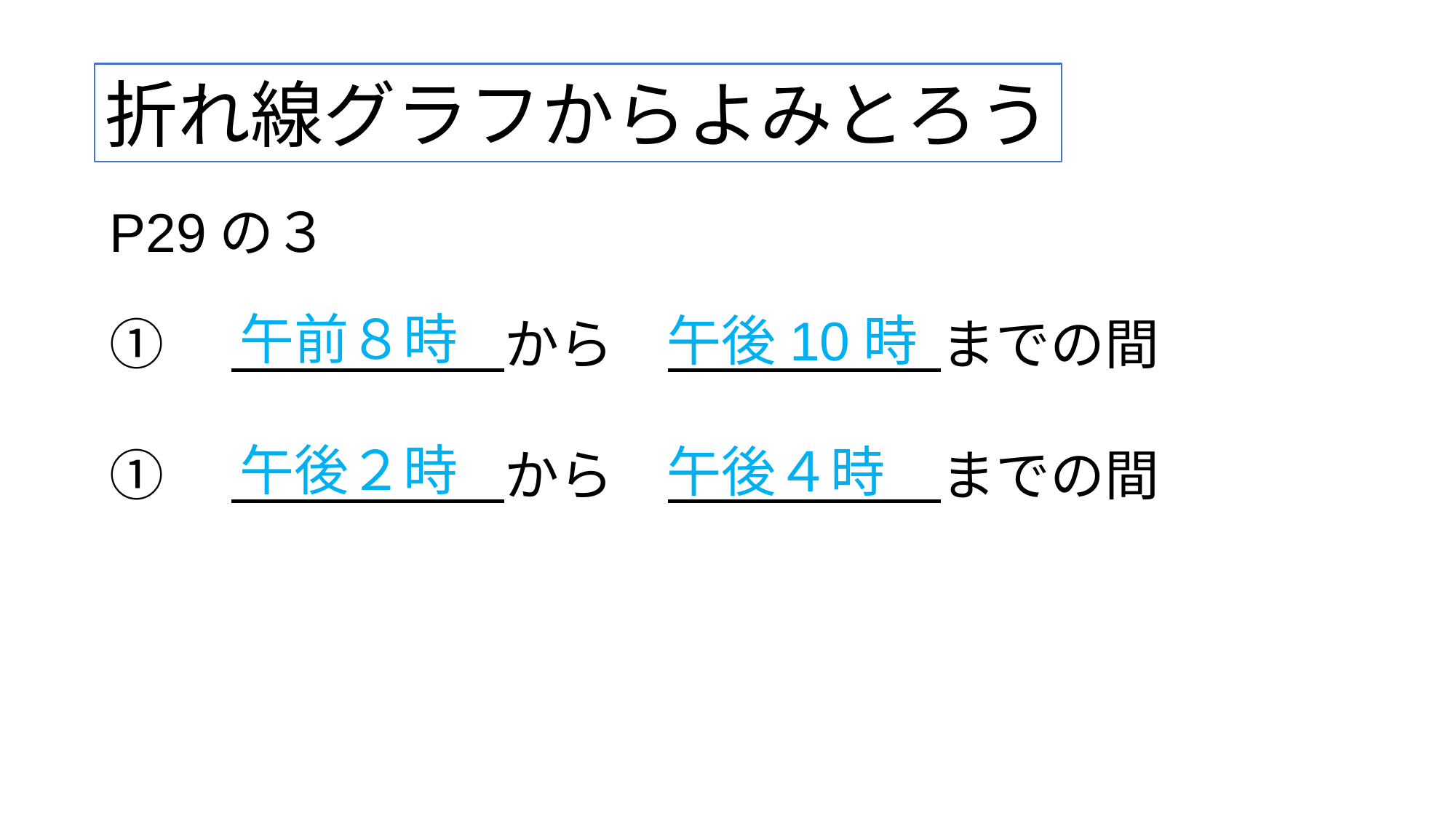

折れ線グラフからよみとろう
P29の３
午前８時
午後10時
①　　　　　　から　　　　　　までの間
午後２時
午後４時
①　　　　　　から　　　　　　までの間